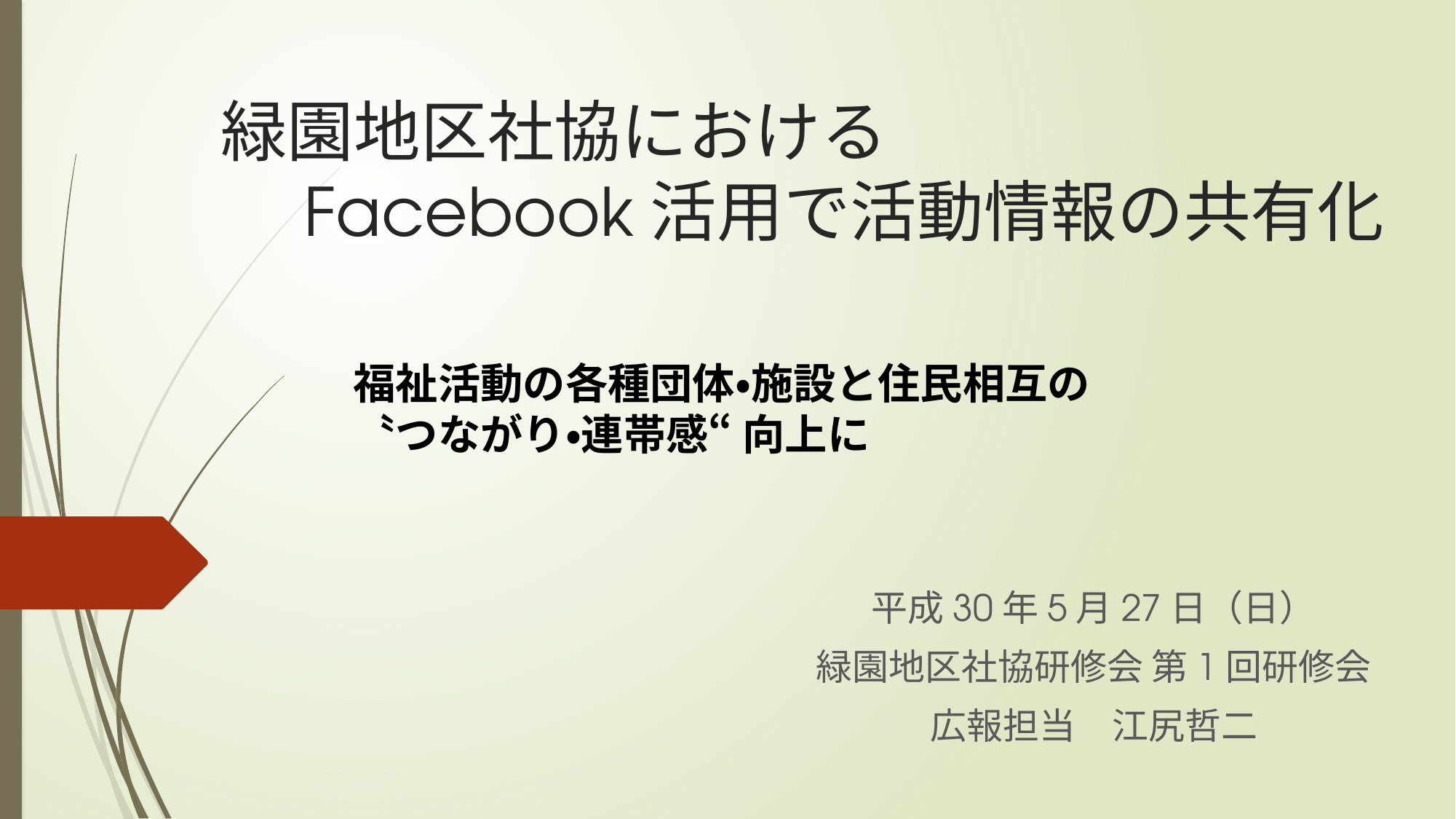

# 緑園地区社協における 　Facebook活用で活動情報の共有化
福祉活動の各種団体・施設と住民相互の
〝つながり・連帯感“ 向上に
平成30年5月27日（日）
緑園地区社協研修会 第1回研修会
広報担当　江尻哲二